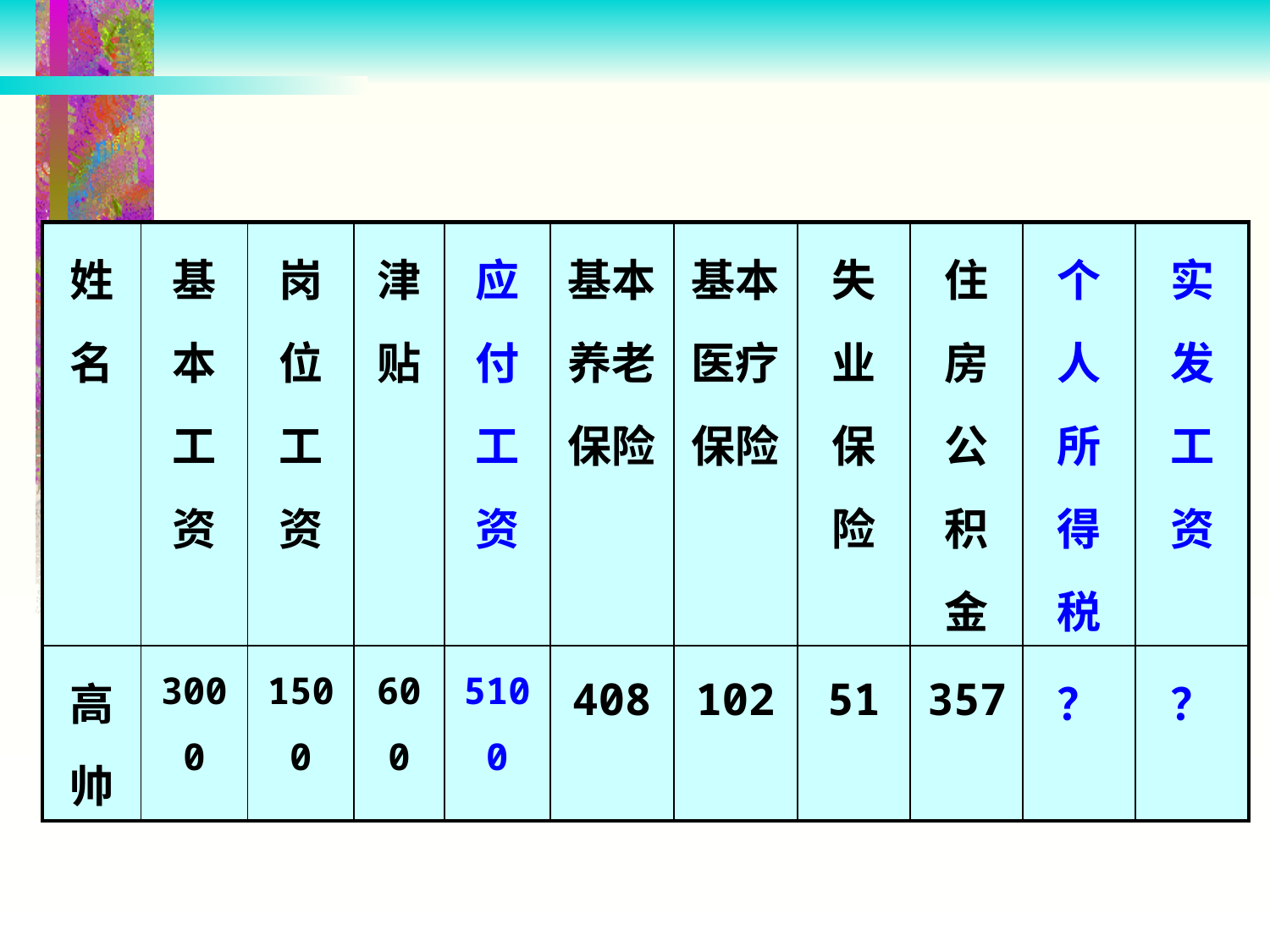

| 姓名 | 基本工资 | 岗位工资 | 津 贴 | 应付工资 | 基本养老保险 | 基本医疗保险 | 失业保险 | 住房公积金 | 个人所得税 | 实发工资 |
| --- | --- | --- | --- | --- | --- | --- | --- | --- | --- | --- |
| 高帅 | 3000 | 1500 | 600 | 5100 | 408 | 102 | 51 | 357 | ？ | ？ |